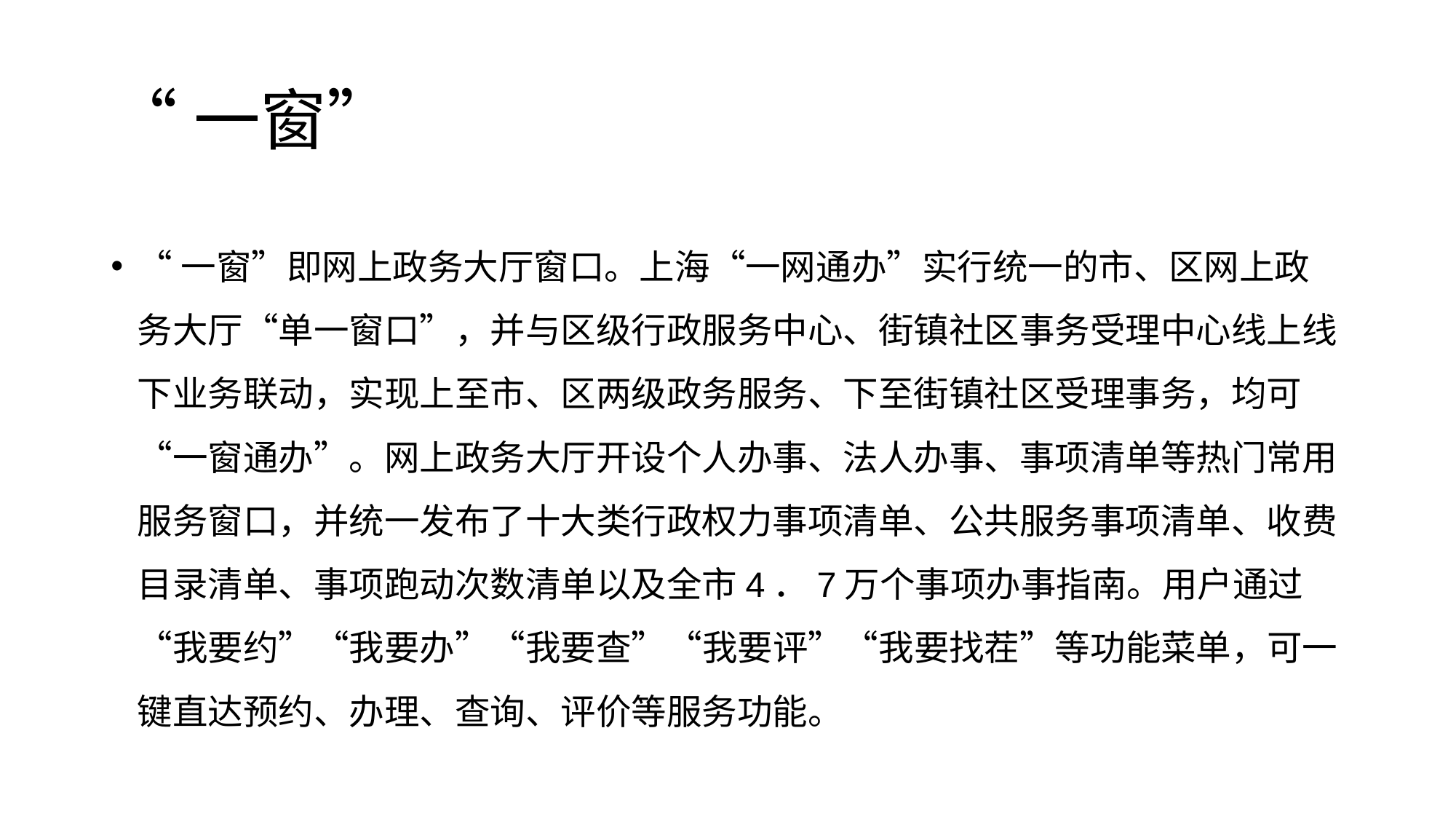

# “一窗”
“一窗”即网上政务大厅窗口。上海“一网通办”实行统一的市、区网上政务大厅“单一窗口”，并与区级行政服务中心、街镇社区事务受理中心线上线下业务联动，实现上至市、区两级政务服务、下至街镇社区受理事务，均可“一窗通办”。网上政务大厅开设个人办事、法人办事、事项清单等热门常用服务窗口，并统一发布了十大类行政权力事项清单、公共服务事项清单、收费目录清单、事项跑动次数清单以及全市4．7万个事项办事指南。用户通过“我要约”“我要办”“我要查”“我要评”“我要找茬”等功能菜单，可一键直达预约、办理、查询、评价等服务功能。